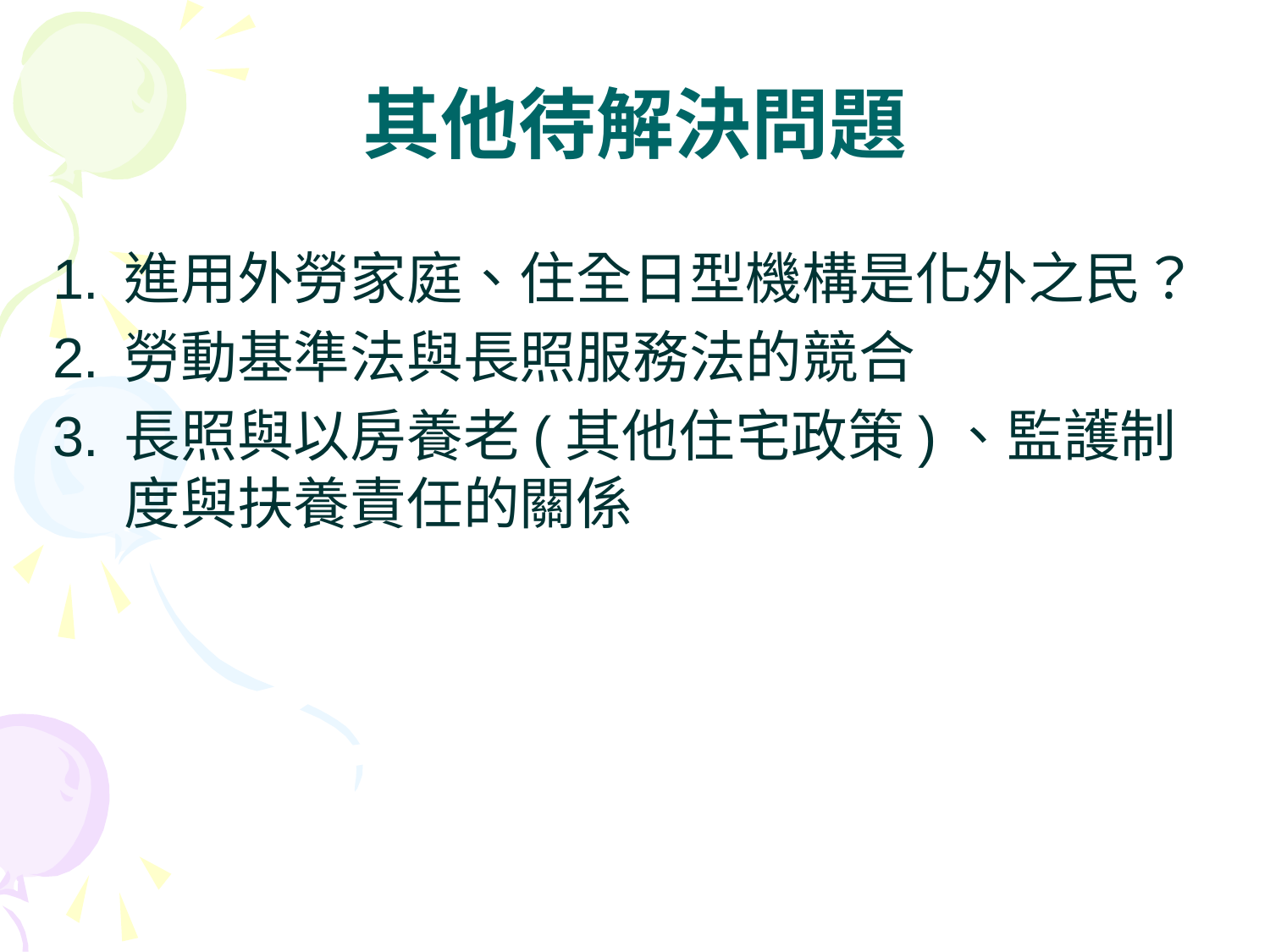

# 其他待解決問題
進用外勞家庭、住全日型機構是化外之民？
勞動基準法與長照服務法的競合
長照與以房養老(其他住宅政策)、監護制度與扶養責任的關係